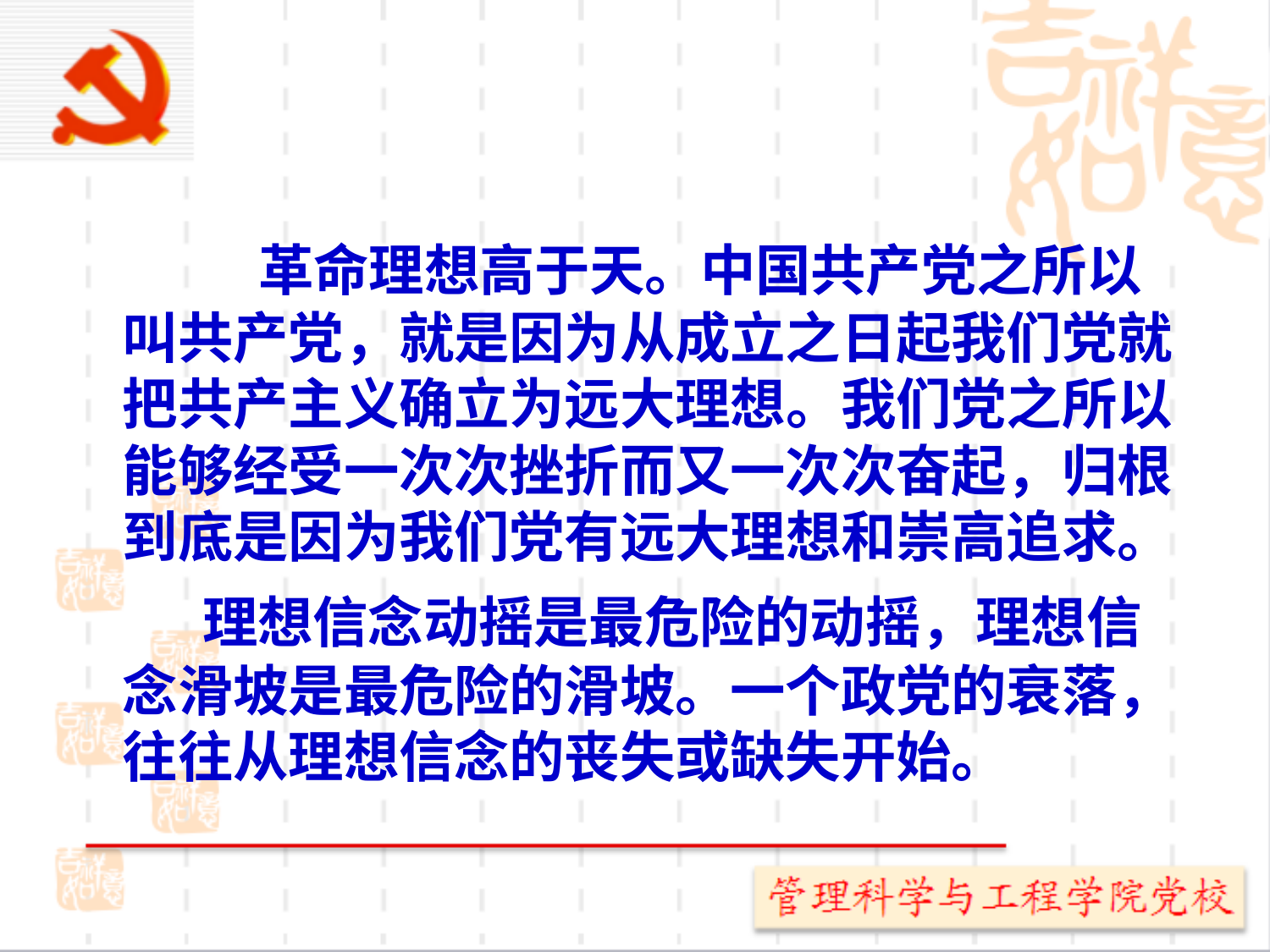

#
            革命理想高于天。中国共产党之所以叫共产党，就是因为从成立之日起我们党就把共产主义确立为远大理想。我们党之所以能够经受一次次挫折而又一次次奋起，归根到底是因为我们党有远大理想和崇高追求。
        理想信念动摇是最危险的动摇，理想信念滑坡是最危险的滑坡。一个政党的衰落，往往从理想信念的丧失或缺失开始。